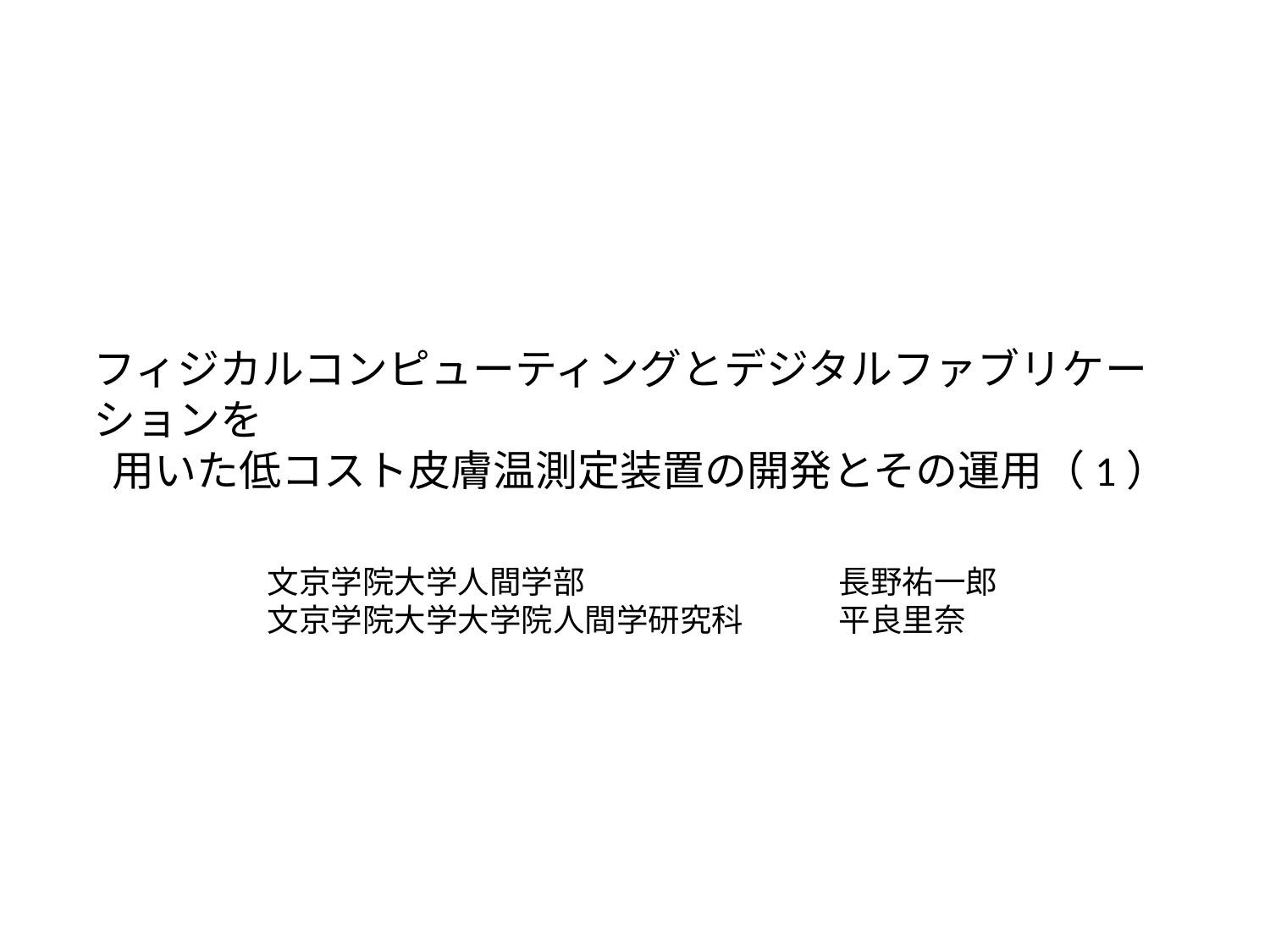

フィジカルコンピューティングとデジタルファブリケーションを
用いた低コスト皮膚温測定装置の開発とその運用（1）
文京学院大学人間学部　　　　　　　　長野祐一郎
文京学院大学大学院人間学研究科　　　平良里奈